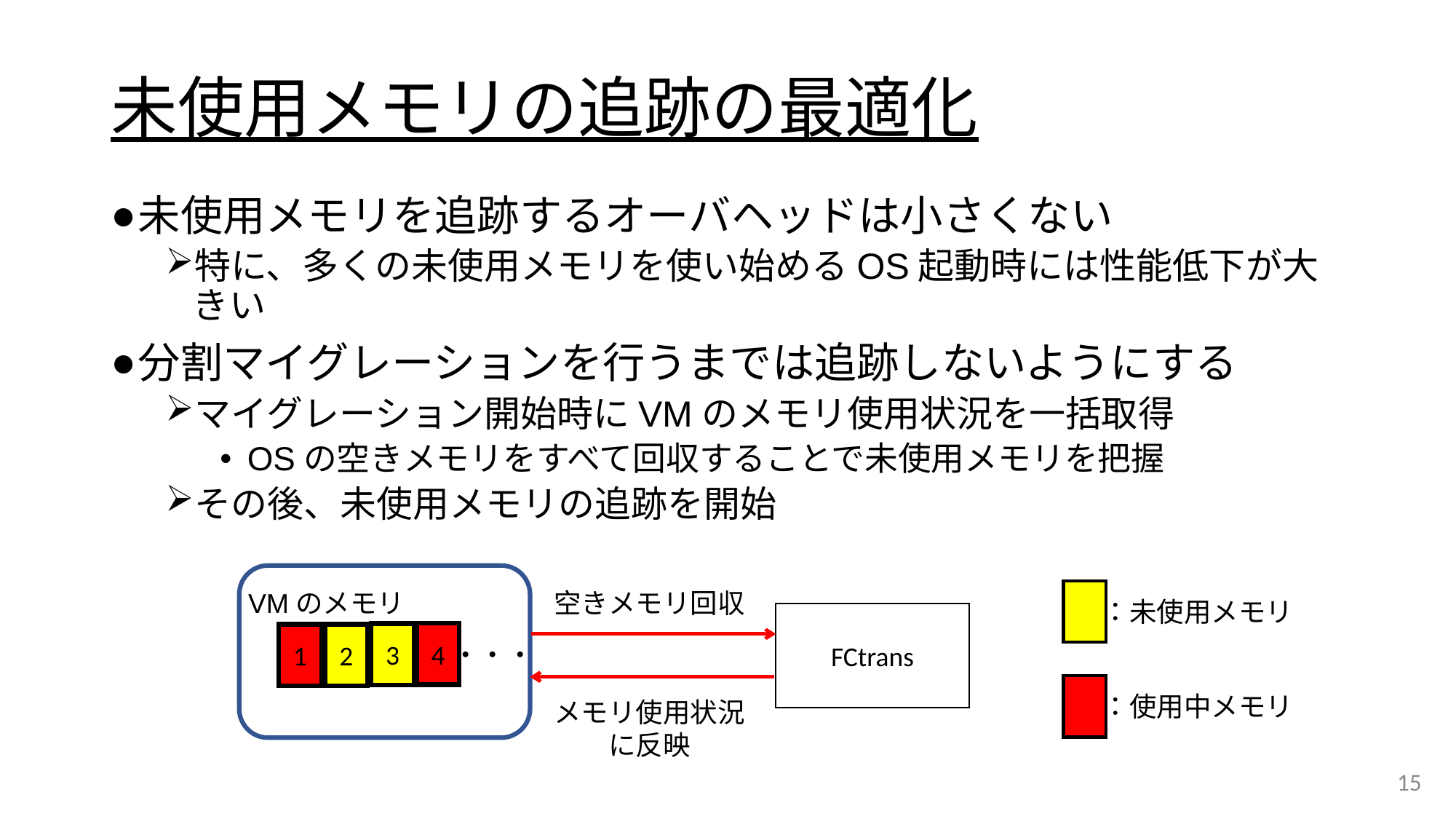

# 未使用メモリの追跡の最適化
未使用メモリを追跡するオーバヘッドは小さくない
特に、多くの未使用メモリを使い始めるOS起動時には性能低下が大きい
分割マイグレーションを行うまでは追跡しないようにする
マイグレーション開始時にVMのメモリ使用状況を一括取得
OSの空きメモリをすべて回収することで未使用メモリを把握
その後、未使用メモリの追跡を開始

VMのメモリ
4
3
1
2
・・・
空きメモリ回収

：未使用メモリ

：使用中メモリ
FCtrans
メモリ使用状況
に反映
15